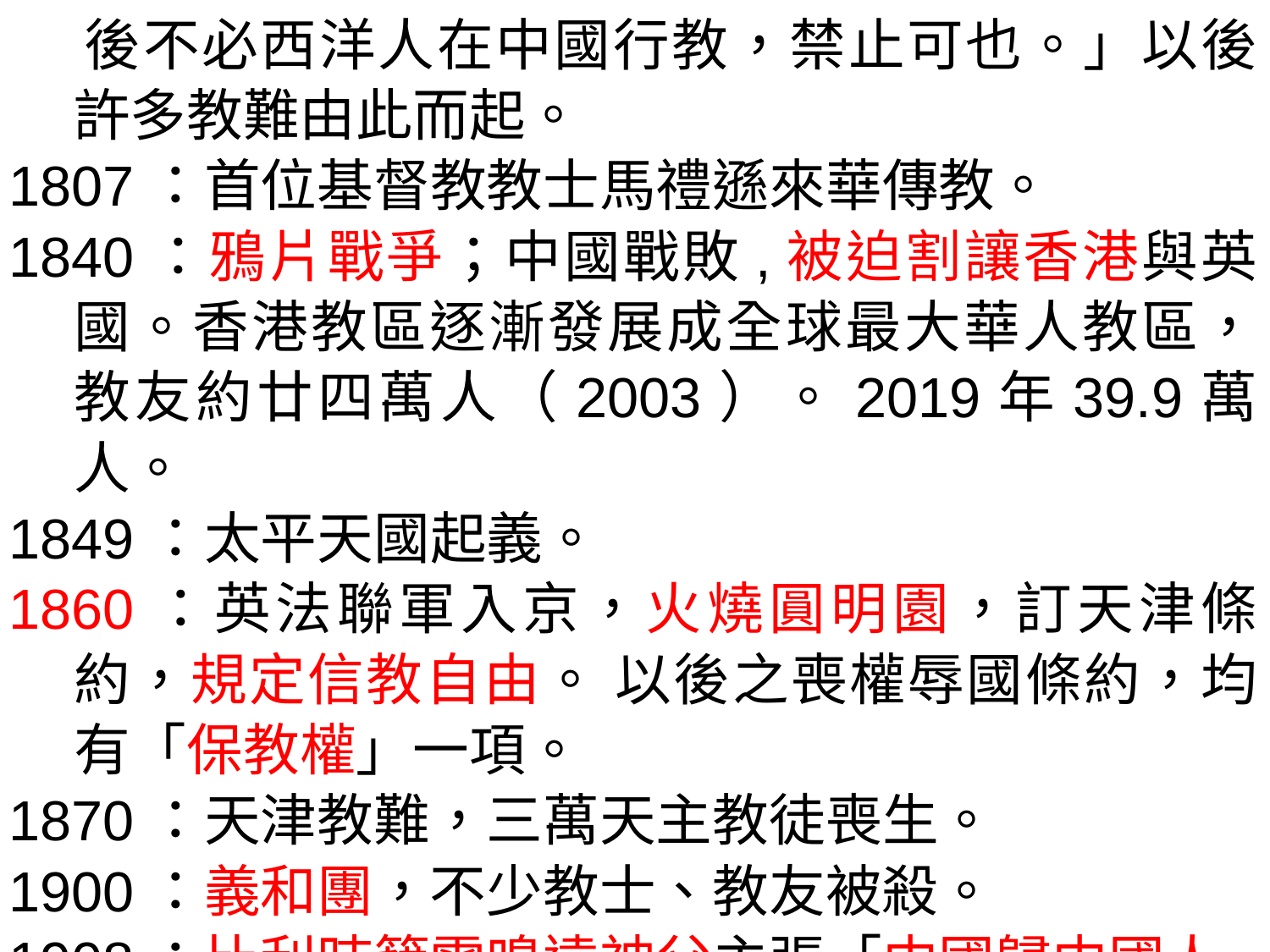

後不必西洋人在中國行教，禁止可也。」以後許多教難由此而起。
1807：首位基督教教士馬禮遜來華傳教。
1840：鴉片戰爭；中國戰敗,被迫割讓香港與英國。香港教區逐漸發展成全球最大華人教區，教友約廿四萬人（2003）。2019年39.9萬人。
1849：太平天國起義。
1860：英法聯軍入京，火燒圓明園，訂天津條約，規定信教自由。 以後之喪權辱國條約，均有「保教權」一項。
1870：天津教難，三萬天主教徒喪生。
1900：義和團，不少教士、教友被殺。
1908：比利時籍雷鳴遠神父主張「中國歸中國人,